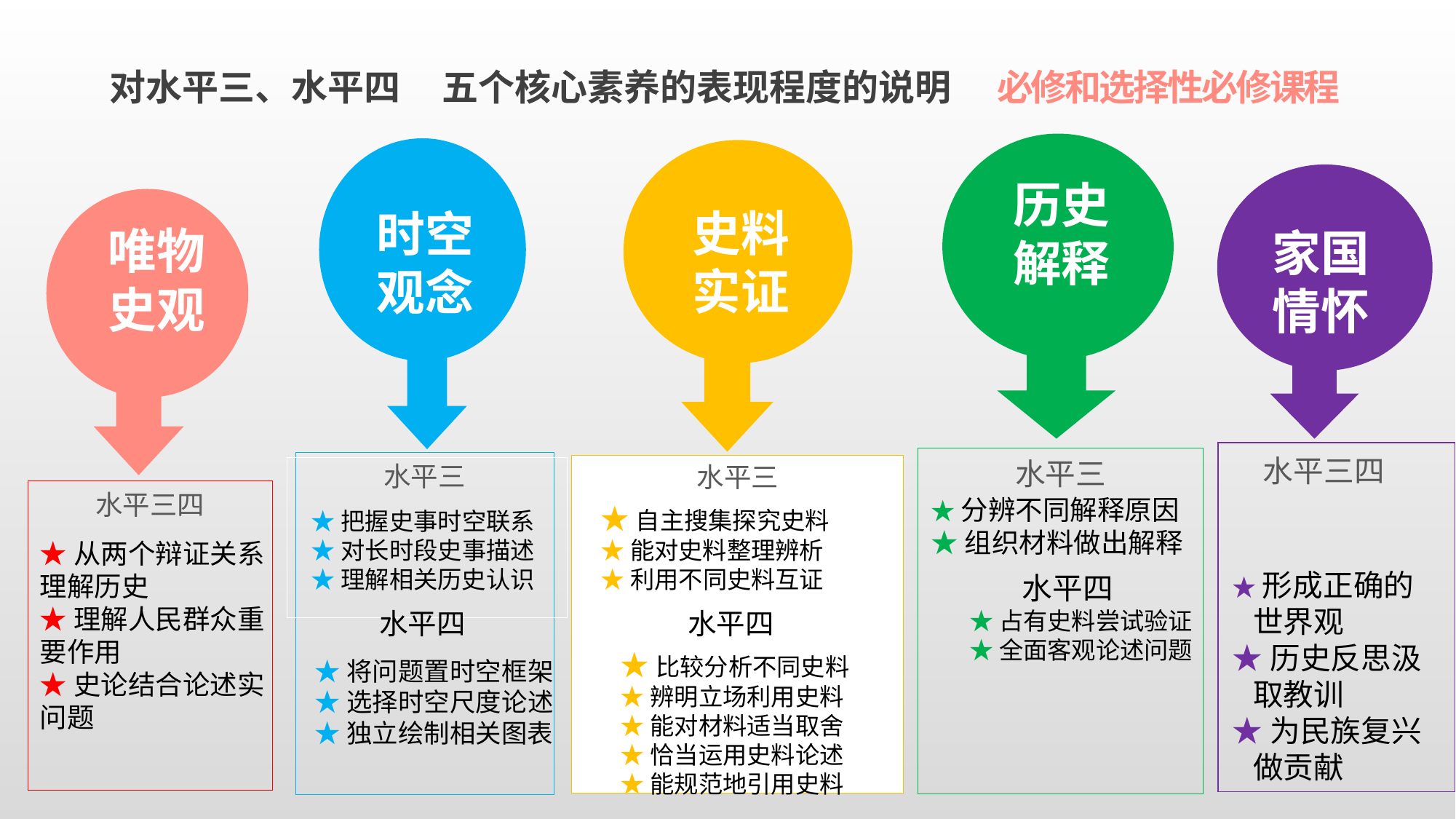

对水平三、水平四     五个核心素养的表现程度的说明
必修和选择性必修课程

时空
观念

史料
实证

水平三

  家国
  情怀

唯物
史观

历史
解释

★形成正确的
  世界观
★历史反思汲
  取教训
★为民族复兴
  做贡献
水平三四
水平三

水平三

水平三四

★分辨不同解释原因
★组织材料做出解释

★从两个辩证关系理解历史
★理解人民群众重要作用
★史论结合论述实问题

★自主搜集探究史料
★能对史料整理辨析
★利用不同史料互证
★把握史事时空联系
★对长时段史事描述
★理解相关历史认识
水平四
水平四
水平四
★占有史料尝试验证
★全面客观论述问题

★比较分析不同史料
★辨明立场利用史料
★能对材料适当取舍
★恰当运用史料论述
★能规范地引用史料

★将问题置时空框架
★选择时空尺度论述
★独立绘制相关图表